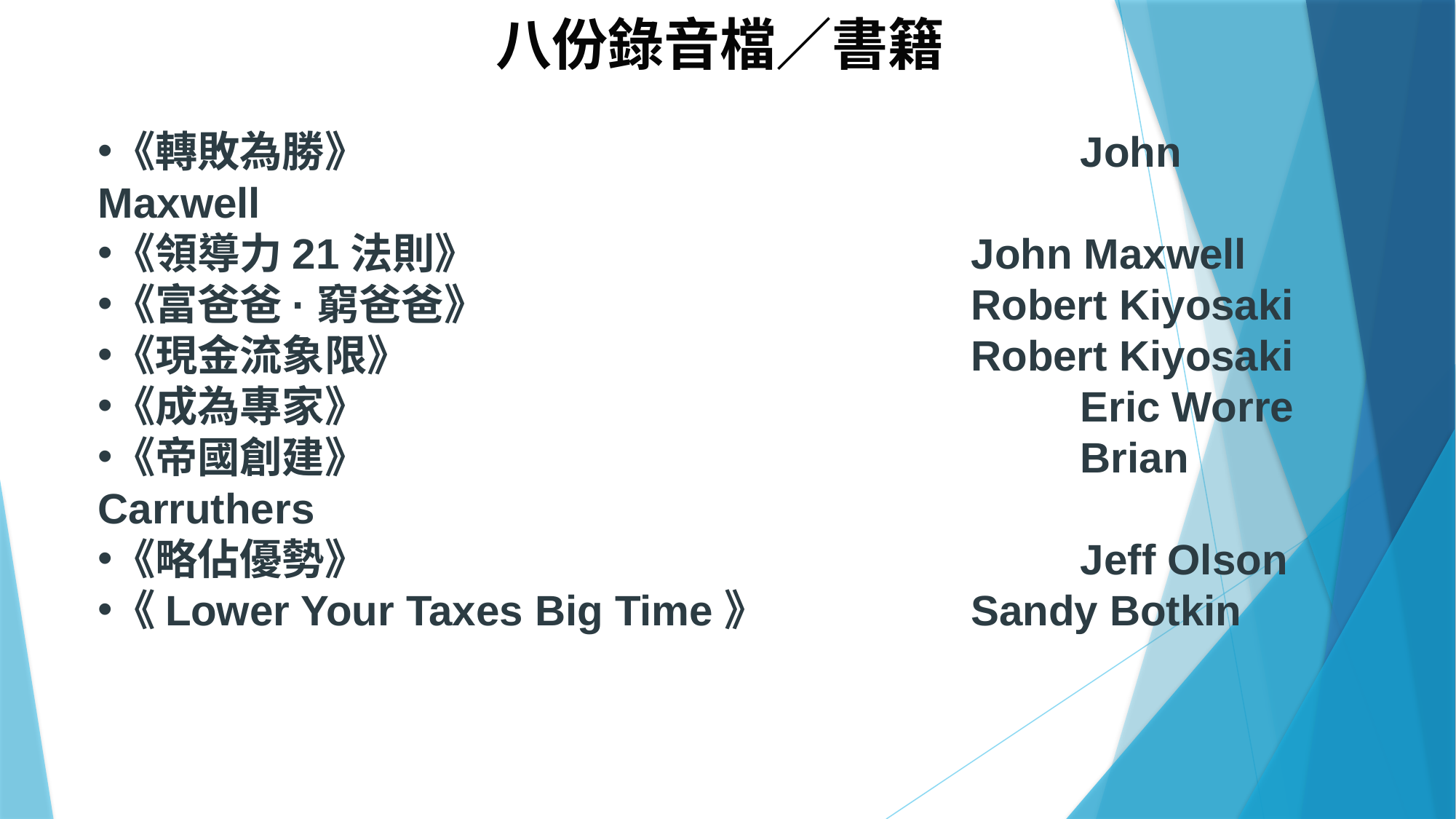

八份錄音檔／書籍

《轉敗為勝》							John Maxwell
《領導力21法則》					John Maxwell
《富爸爸·窮爸爸》					Robert Kiyosaki
《現金流象限》						Robert Kiyosaki
《成為專家》							Eric Worre
《帝國創建》							Brian Carruthers
《略佔優勢》							Jeff Olson
《Lower Your Taxes Big Time》		Sandy Botkin